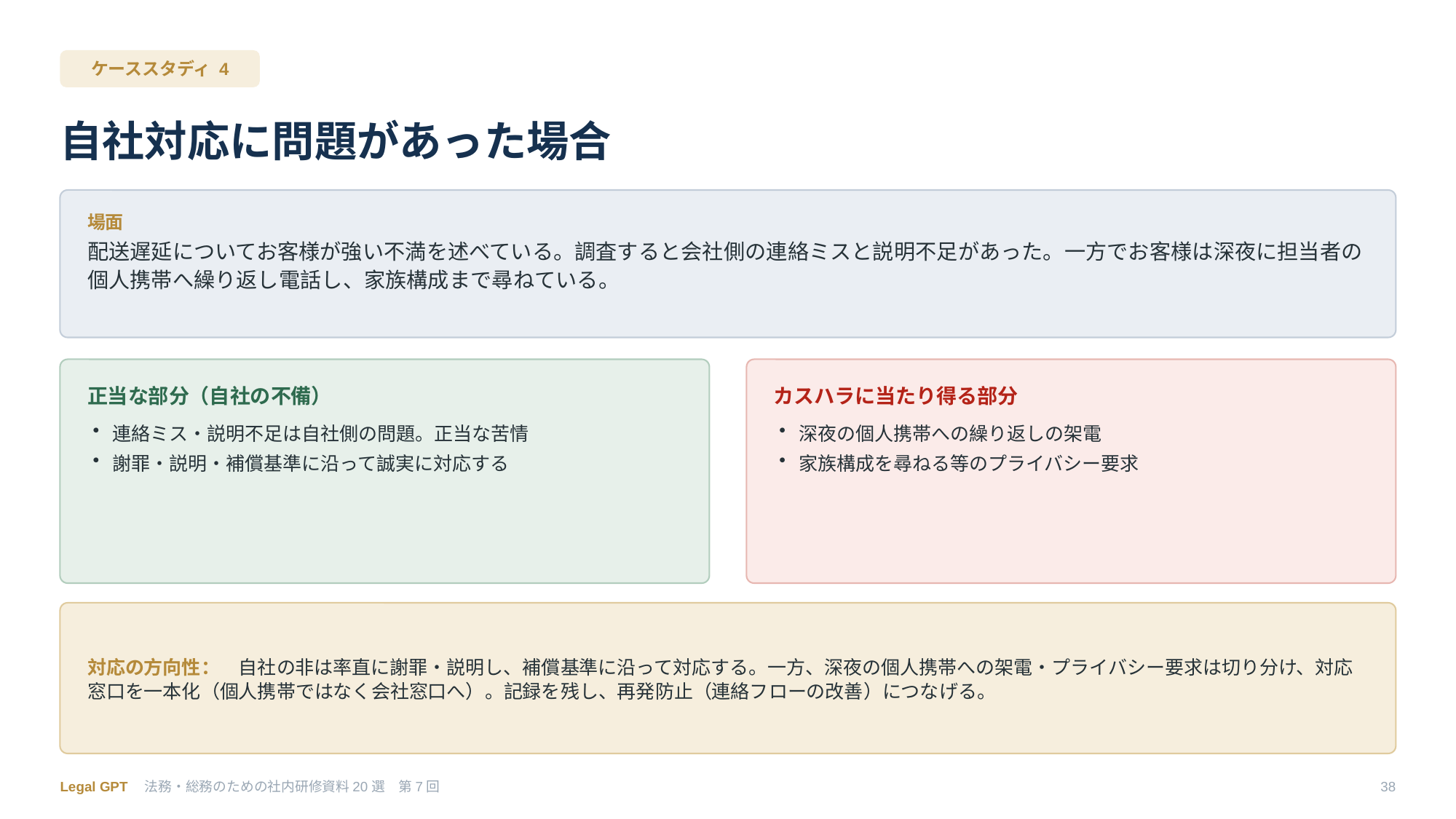

ケーススタディ 4
自社対応に問題があった場合

場面
配送遅延についてお客様が強い不満を述べている。調査すると会社側の連絡ミスと説明不足があった。一方でお客様は深夜に担当者の個人携帯へ繰り返し電話し、家族構成まで尋ねている。

正当な部分（自社の不備）
カスハラに当たり得る部分
連絡ミス・説明不足は自社側の問題。正当な苦情
謝罪・説明・補償基準に沿って誠実に対応する
深夜の個人携帯への繰り返しの架電
家族構成を尋ねる等のプライバシー要求

対応の方向性：　自社の非は率直に謝罪・説明し、補償基準に沿って対応する。一方、深夜の個人携帯への架電・プライバシー要求は切り分け、対応窓口を一本化（個人携帯ではなく会社窓口へ）。記録を残し、再発防止（連絡フローの改善）につなげる。
Legal GPT　法務・総務のための社内研修資料20選　第7回
38